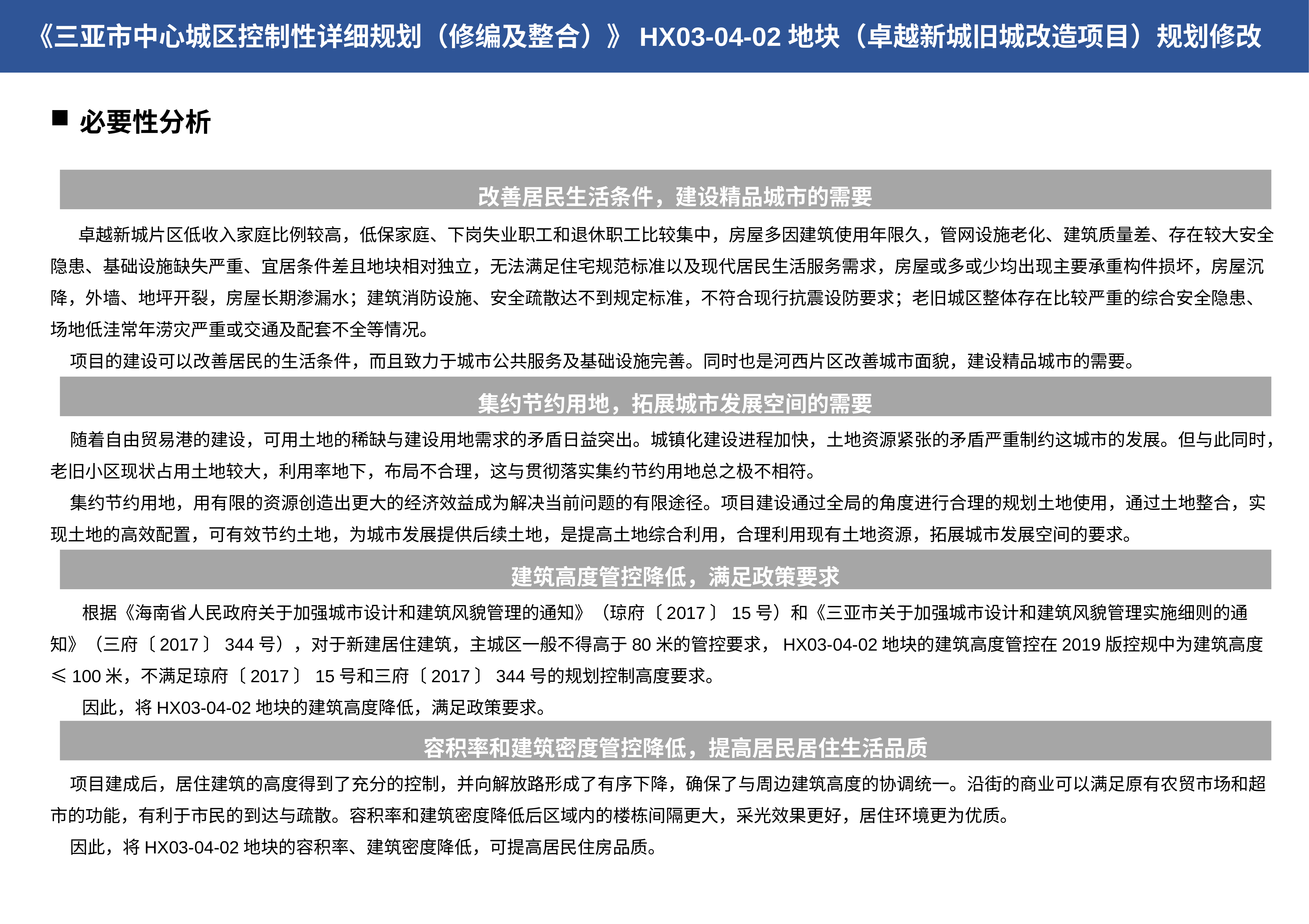

《三亚市中心城区控制性详细规划（修编及整合）》HX03-04-02地块（卓越新城旧城改造项目）规划修改
必要性分析
改善居民生活条件，建设精品城市的需要
 卓越新城片区低收入家庭比例较高，低保家庭、下岗失业职工和退休职工比较集中，房屋多因建筑使用年限久，管网设施老化、建筑质量差、存在较大安全隐患、基础设施缺失严重、宜居条件差且地块相对独立，无法满足住宅规范标准以及现代居民生活服务需求，房屋或多或少均出现主要承重构件损坏，房屋沉降，外墙、地坪开裂，房屋长期渗漏水；建筑消防设施、安全疏散达不到规定标准，不符合现行抗震设防要求；老旧城区整体存在比较严重的综合安全隐患、场地低洼常年涝灾严重或交通及配套不全等情况。
项目的建设可以改善居民的生活条件，而且致力于城市公共服务及基础设施完善。同时也是河西片区改善城市面貌，建设精品城市的需要。
集约节约用地，拓展城市发展空间的需要
随着自由贸易港的建设，可用土地的稀缺与建设用地需求的矛盾日益突出。城镇化建设进程加快，土地资源紧张的矛盾严重制约这城市的发展。但与此同时，老旧小区现状占用土地较大，利用率地下，布局不合理，这与贯彻落实集约节约用地总之极不相符。
集约节约用地，用有限的资源创造出更大的经济效益成为解决当前问题的有限途径。项目建设通过全局的角度进行合理的规划土地使用，通过土地整合，实现土地的高效配置，可有效节约土地，为城市发展提供后续土地，是提高土地综合利用，合理利用现有土地资源，拓展城市发展空间的要求。
建筑高度管控降低，满足政策要求
  根据《海南省人民政府关于加强城市设计和建筑风貌管理的通知》（琼府〔2017〕15号）和《三亚市关于加强城市设计和建筑风貌管理实施细则的通知》（三府〔2017〕344号），对于新建居住建筑，主城区一般不得高于80米的管控要求，HX03-04-02地块的建筑高度管控在2019版控规中为建筑高度≤100米，不满足琼府〔2017〕15号和三府〔2017〕344号的规划控制高度要求。
  因此，将HX03-04-02地块的建筑高度降低，满足政策要求。
容积率和建筑密度管控降低，提高居民居住生活品质
项目建成后，居住建筑的高度得到了充分的控制，并向解放路形成了有序下降，确保了与周边建筑高度的协调统一。沿街的商业可以满足原有农贸市场和超市的功能，有利于市民的到达与疏散。容积率和建筑密度降低后区域内的楼栋间隔更大，采光效果更好，居住环境更为优质。
因此，将HX03-04-02地块的容积率、建筑密度降低，可提高居民住房品质。